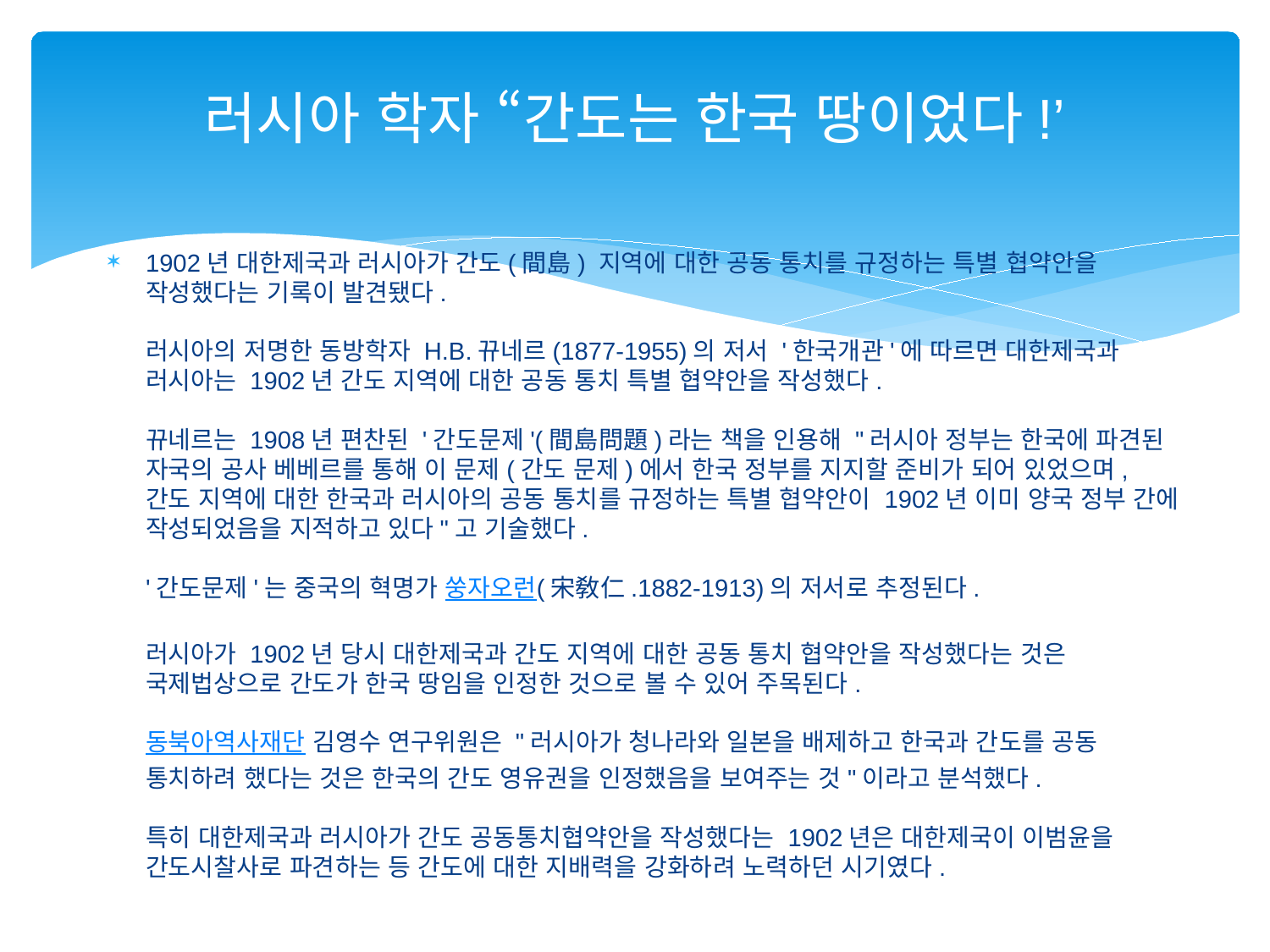

# 러시아 학자 “간도는 한국 땅이었다!’

1902년 대한제국과 러시아가 간도(間島) 지역에 대한 공동 통치를 규정하는 특별 협약안을 작성했다는 기록이 발견됐다.
러시아의 저명한 동방학자 H.B.뀨네르(1877-1955)의 저서 '한국개관'에 따르면 대한제국과 러시아는 1902년 간도 지역에 대한 공동 통치 특별 협약안을 작성했다.
뀨네르는 1908년 편찬된 '간도문제'(間島問題)라는 책을 인용해 "러시아 정부는 한국에 파견된 자국의 공사 베베르를 통해 이 문제(간도 문제)에서 한국 정부를 지지할 준비가 되어 있었으며, 간도 지역에 대한 한국과 러시아의 공동 통치를 규정하는 특별 협약안이 1902년 이미 양국 정부 간에 작성되었음을 지적하고 있다"고 기술했다.
'간도문제'는 중국의 혁명가 쑹자오런(宋敎仁.1882-1913)의 저서로 추정된다.
러시아가 1902년 당시 대한제국과 간도 지역에 대한 공동 통치 협약안을 작성했다는 것은 국제법상으로 간도가 한국 땅임을 인정한 것으로 볼 수 있어 주목된다.
동북아역사재단 김영수 연구위원은 "러시아가 청나라와 일본을 배제하고 한국과 간도를 공동 통치하려 했다는 것은 한국의 간도 영유권을 인정했음을 보여주는 것"이라고 분석했다.
특히 대한제국과 러시아가 간도 공동통치협약안을 작성했다는 1902년은 대한제국이 이범윤을 간도시찰사로 파견하는 등 간도에 대한 지배력을 강화하려 노력하던 시기였다.